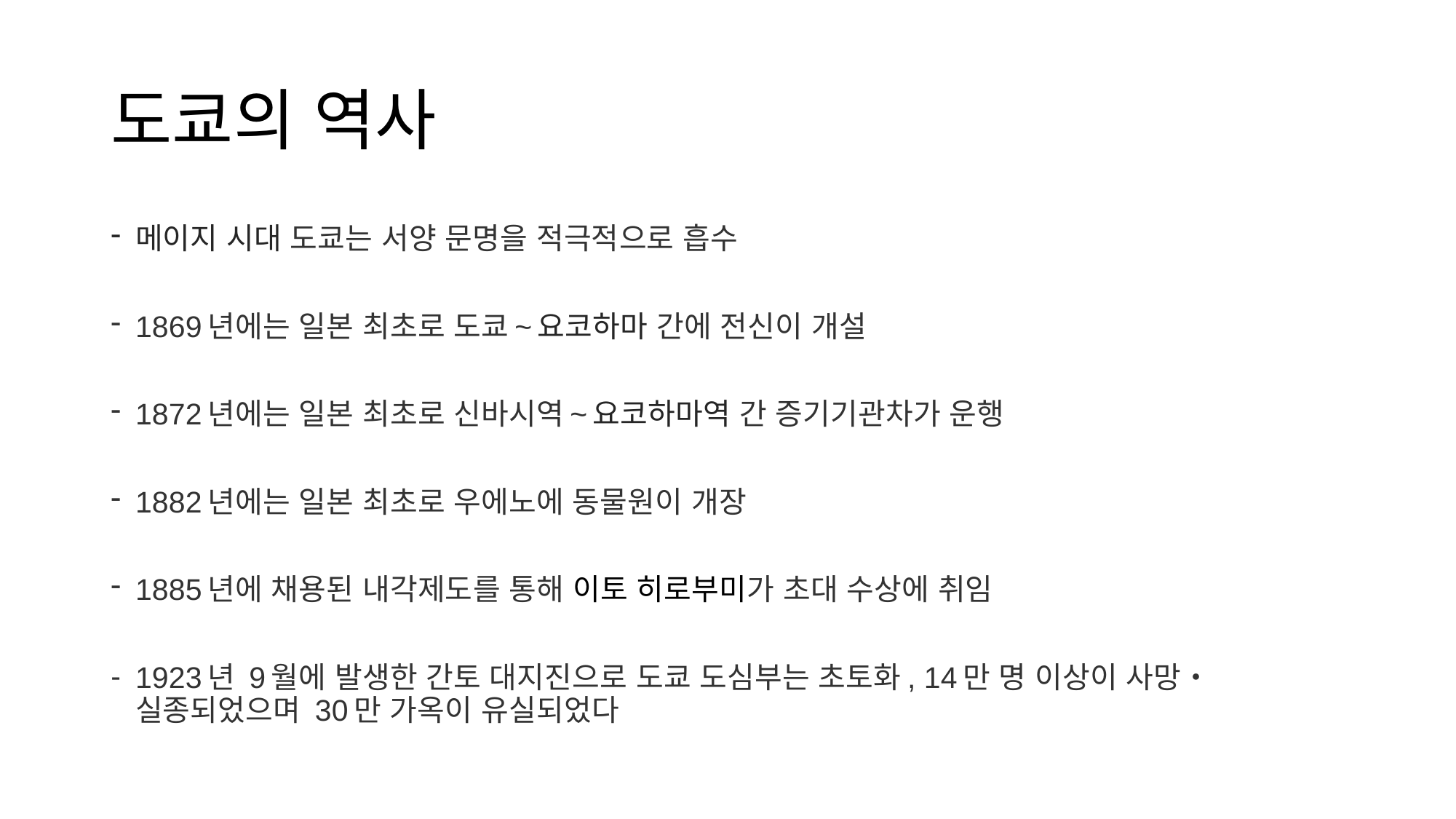

# 도쿄의 역사
메이지 시대 도쿄는 서양 문명을 적극적으로 흡수

1869년에는 일본 최초로 도쿄~요코하마 간에 전신이 개설

1872년에는 일본 최초로 신바시역~요코하마역 간 증기기관차가 운행

1882년에는 일본 최초로 우에노에 동물원이 개장

1885년에 채용된 내각제도를 통해 이토 히로부미가 초대 수상에 취임

1923년 9월에 발생한 간토 대지진으로 도쿄 도심부는 초토화, 14만 명 이상이 사망・실종되었으며 30만 가옥이 유실되었다